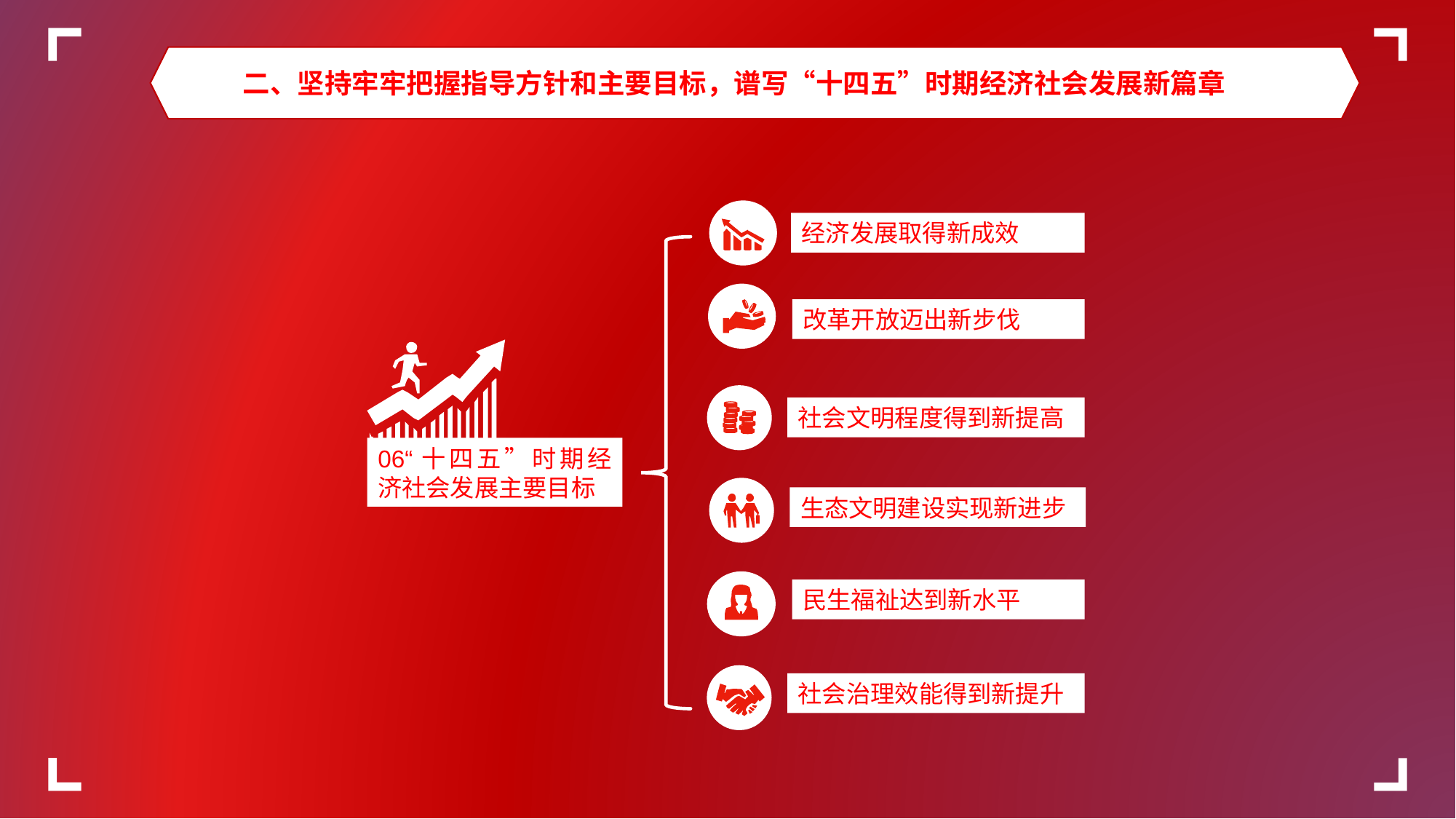

二、坚持牢牢把握指导方针和主要目标，谱写“十四五”时期经济社会发展新篇章

经济发展取得新成效

改革开放迈出新步伐

06“十四五”时期经济社会发展主要目标

社会文明程度得到新提高

生态文明建设实现新进步

民生福祉达到新水平

社会治理效能得到新提升